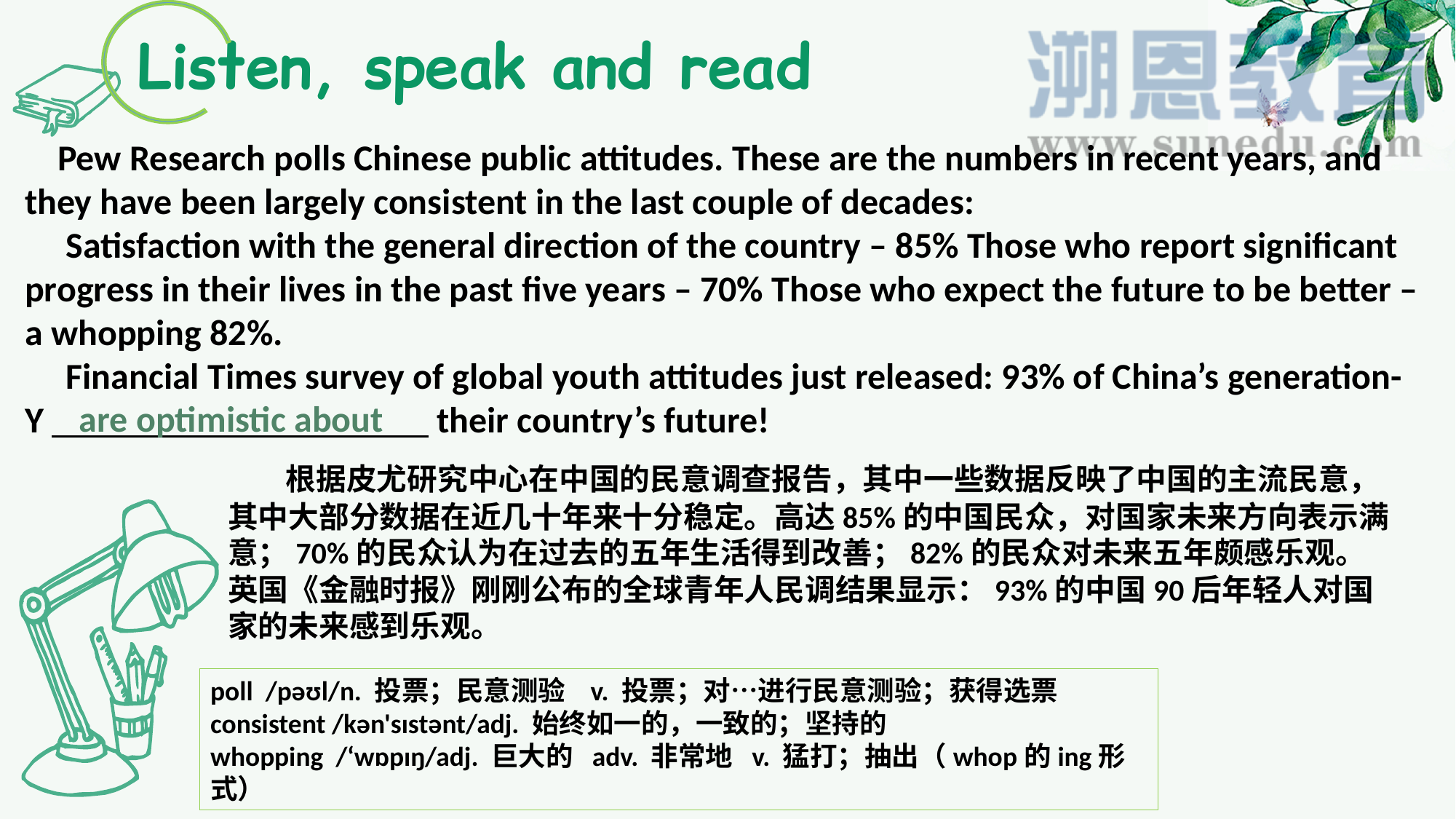

Listen, speak and read

    Pew Research polls Chinese public attitudes. These are the numbers in recent years, and they have been largely consistent in the last couple of decades:
     Satisfaction with the general direction of the country – 85% Those who report significant progress in their lives in the past five years – 70% Those who expect the future to be better – a whopping 82%.
     Financial Times survey of global youth attitudes just released: 93% of China’s generation-Y                                                their country’s future!
are optimistic about
      根据皮尤研究中心在中国的民意调查报告，其中一些数据反映了中国的主流民意，其中大部分数据在近几十年来十分稳定。高达85%的中国民众，对国家未来方向表示满意；70%的民众认为在过去的五年生活得到改善；82%的民众对未来五年颇感乐观。英国《金融时报》刚刚公布的全球青年人民调结果显示：93%的中国90后年轻人对国家的未来感到乐观。

poll  /pəʊl/n. 投票；民意测验   v. 投票；对…进行民意测验；获得选票
consistent /kən'sɪstənt/adj. 始终如一的，一致的；坚持的
whopping  /‘wɒpɪŋ/adj. 巨大的  adv. 非常地  v. 猛打；抽出（whop的ing形式）